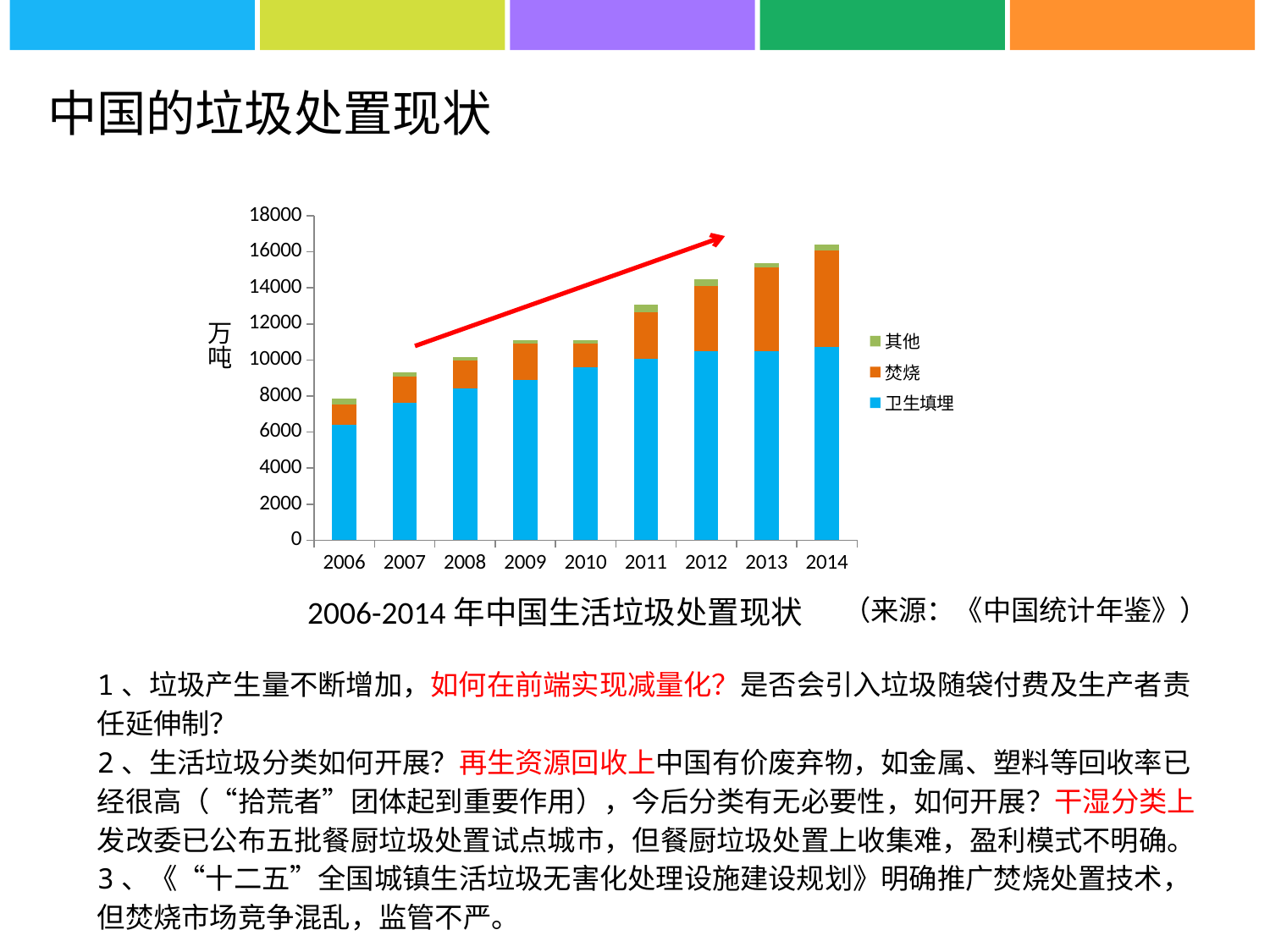

中国的垃圾处置现状

### Chart

| Category | 卫生填埋 | 焚烧 | 其他 |
|---|---|---|---|
| 2006 | 6408.2 | 1137.6 | 288.2 |
| 2007 | 7632.7 | 1435.1 | 250.0 |
| 2008 | 8424.0 | 1569.7 | 174.0 |
| 2009 | 8898.6 | 2022.0 | 178.8 |
| 2010 | 9598.299999999981 | 1316.7 | 180.8 |
| 2011 | 10063.700000000004 | 2599.3 | 426.6 |
| 2012 | 10512.5 | 3584.1 | 393.0 |
| 2013 | 10492.7 | 4633.7 | 267.6 |
| 2014 | 10744.3 | 5329.9 | 319.6 |
2006-2014年中国生活垃圾处置现状
（来源：《中国统计年鉴》）
1、垃圾产生量不断增加，如何在前端实现减量化？是否会引入垃圾随袋付费及生产者责任延伸制？
2、生活垃圾分类如何开展？再生资源回收上中国有价废弃物，如金属、塑料等回收率已经很高（“拾荒者”团体起到重要作用），今后分类有无必要性，如何开展？干湿分类上发改委已公布五批餐厨垃圾处置试点城市，但餐厨垃圾处置上收集难，盈利模式不明确。
3、《“十二五”全国城镇生活垃圾无害化处理设施建设规划》明确推广焚烧处置技术，但焚烧市场竞争混乱，监管不严。